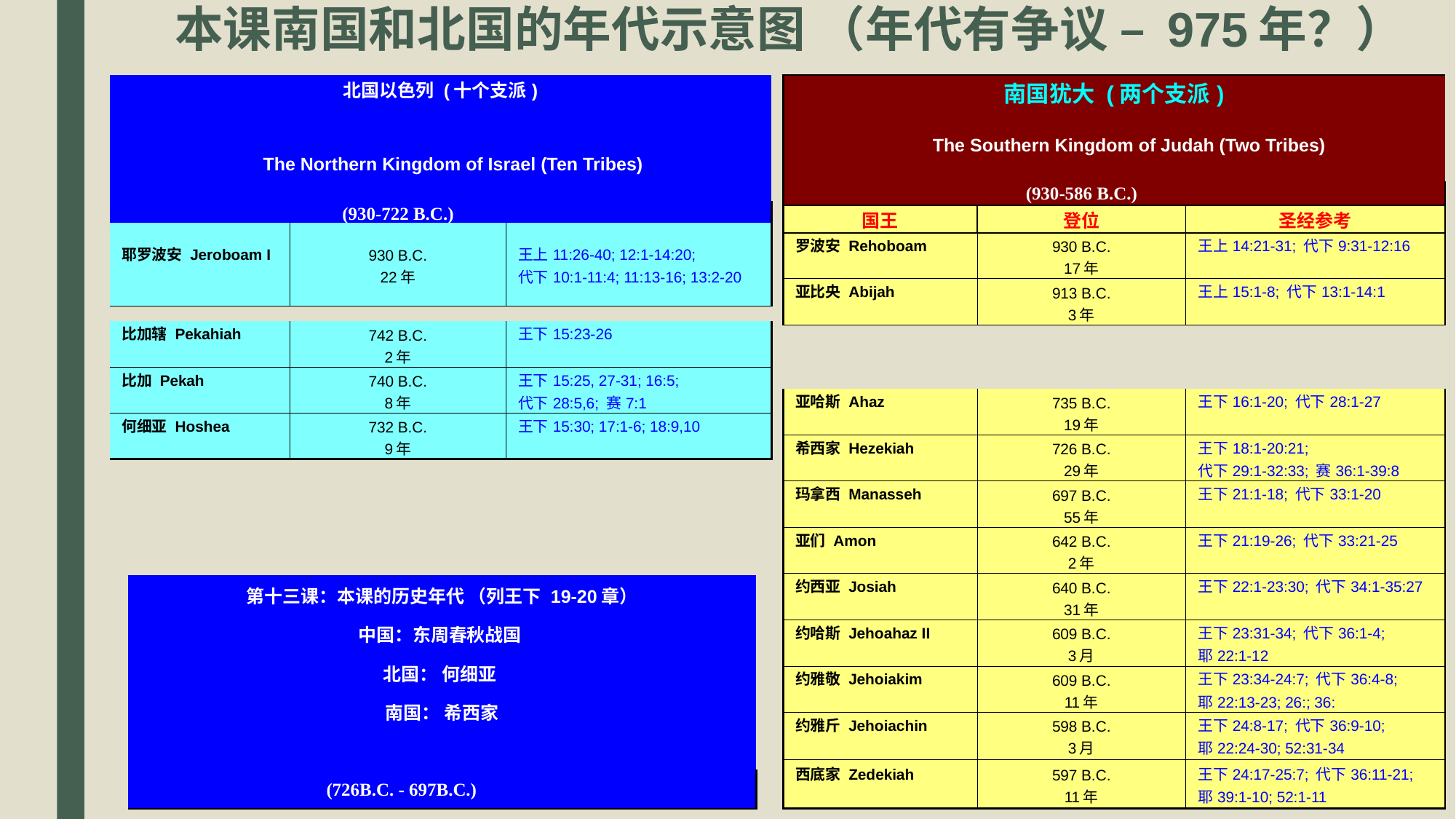

# 本课南国和北国的年代示意图 （年代有争议 – 975年？）
| 北国以色列 (十个支派) |  |  |
| --- | --- | --- |
|  |  |  |
|  |  |  |
| The Northern Kingdom of Israel (Ten Tribes) |  |  |
|  |  |  |
|  | (930-722 B.C.) |  |
| 南国犹大 (两个支派) |  |  |
| --- | --- | --- |
|  |  |  |
| The Southern Kingdom of Judah (Two Tribes) |  |  |
|  |  |  |
|  | (930-586 B.C.) |  |
| 国王 | 登位 | 圣经参考 |
| 罗波安 Rehoboam | 930 B.C. | 王上14:21-31; 代下9:31-12:16 |
|  | 17年 |  |
| 亚比央 Abijah | 913 B.C. | 王上15:1-8; 代下13:1-14:1 |
|  | 3年 |  |
| 耶罗波安 Jeroboam I | 930 B.C. | 王上11:26-40; 12:1-14:20; |
| --- | --- | --- |
|  | 22年 | 代下10:1-11:4; 11:13-16; 13:2-20 |
| 比加辖 Pekahiah | 742 B.C. | 王下15:23-26 |
| --- | --- | --- |
|  | 2年 |  |
| 比加 Pekah | 740 B.C. | 王下15:25, 27-31; 16:5; |
|  | 8年 | 代下28:5,6; 赛7:1 |
| 何细亚 Hoshea | 732 B.C. | 王下15:30; 17:1-6; 18:9,10 |
|  | 9年 |  |
| 亚哈斯 Ahaz | 735 B.C. | 王下16:1-20; 代下28:1-27 |
| --- | --- | --- |
|  | 19年 |  |
| 希西家 Hezekiah | 726 B.C. | 王下18:1-20:21; |
|  | 29年 | 代下29:1-32:33; 赛36:1-39:8 |
| 玛拿西 Manasseh | 697 B.C. | 王下21:1-18; 代下33:1-20 |
|  | 55年 |  |
| 亚们 Amon | 642 B.C. | 王下21:19-26; 代下33:21-25 |
|  | 2年 |  |
| 约西亚 Josiah | 640 B.C. | 王下22:1-23:30; 代下34:1-35:27 |
|  | 31年 |  |
| 约哈斯 Jehoahaz II | 609 B.C. | 王下23:31-34; 代下36:1-4; |
|  | 3月 | 耶22:1-12 |
| 约雅敬 Jehoiakim | 609 B.C. | 王下23:34-24:7; 代下36:4-8; |
|  | 11年 | 耶22:13-23; 26:; 36: |
| 约雅斤 Jehoiachin | 598 B.C. | 王下24:8-17; 代下36:9-10; |
|  | 3月 | 耶22:24-30; 52:31-34 |
| 西底家 Zedekiah | 597 B.C. | 王下24:17-25:7; 代下36:11-21; |
|  | 11年 | 耶39:1-10; 52:1-11 |
| 第十三课：本课的历史年代 （列王下 19-20章） |  |  |
| --- | --- | --- |
| 中国：东周春秋战国 |  |  |
| 北国： 何细亚 |  |  |
| 南国： 希西家 |  |  |
|  |  |  |
|  | (726B.C. - 697B.C.) |  |
2